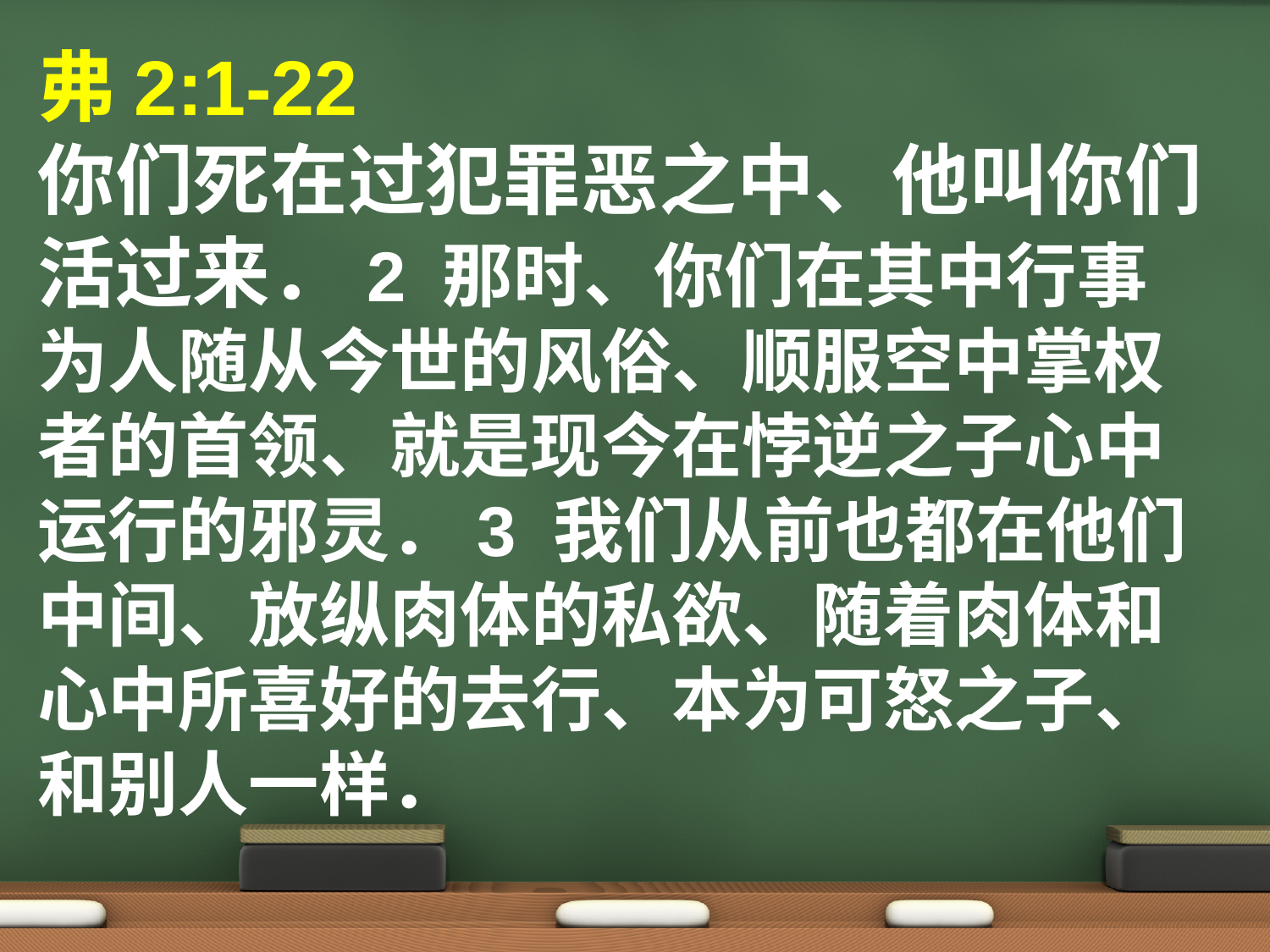

弗2:1-22
你们死在过犯罪恶之中、他叫你们活过来．2 那时、你们在其中行事为人随从今世的风俗、顺服空中掌权者的首领、就是现今在悖逆之子心中运行的邪灵．3 我们从前也都在他们中间、放纵肉体的私欲、随着肉体和心中所喜好的去行、本为可怒之子、和别人一样．